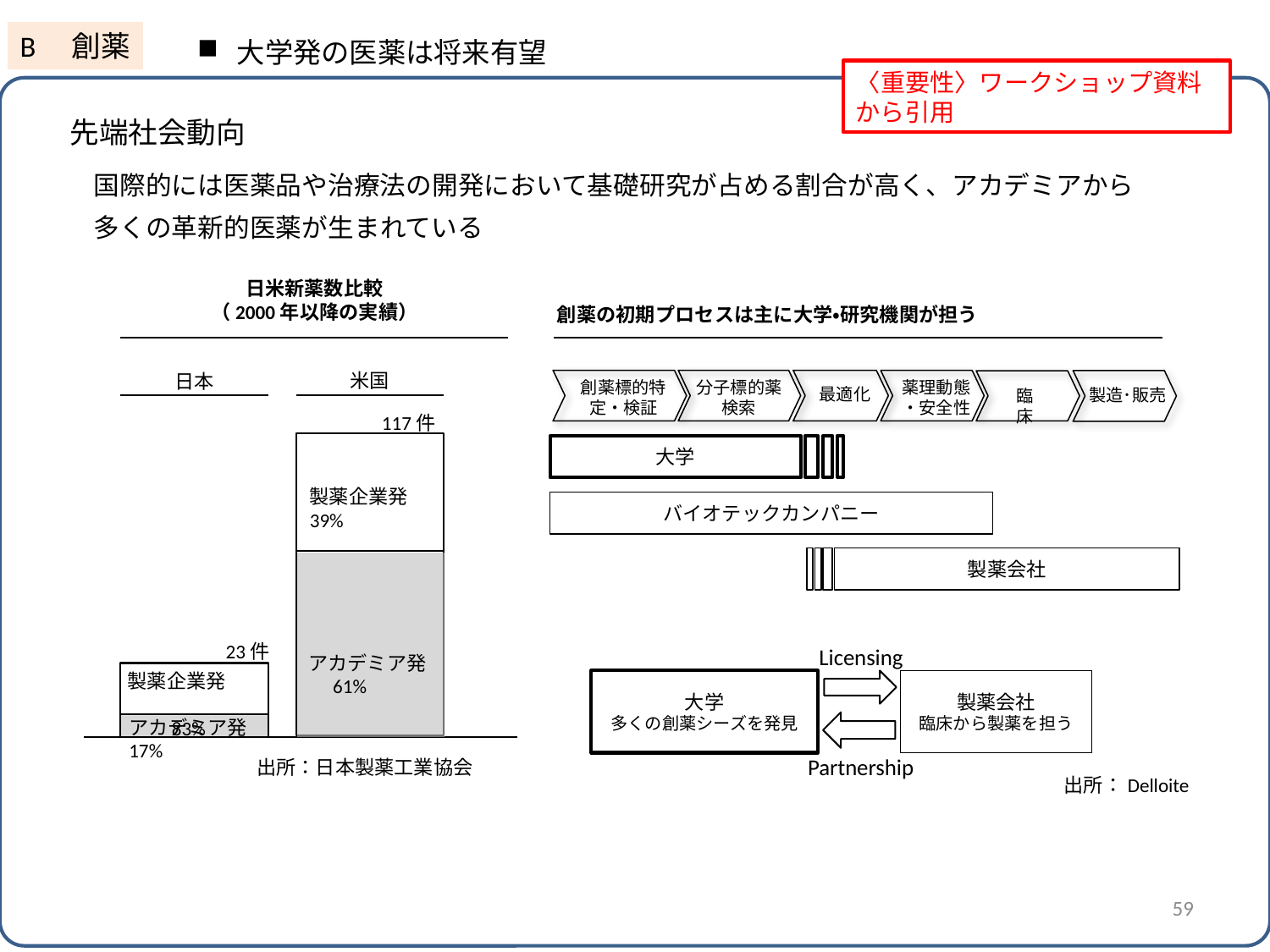

B　創薬
大学発の医薬は将来有望
〈重要性〉ワークショップ資料から引用

先端社会動向
国際的には医薬品や治療法の開発において基礎研究が占める割合が高く、アカデミアから多くの革新的医薬が生まれている
日米新薬数比較
（2000年以降の実績）
米国
日本
117件

製薬企業発　39%

23件
アカデミア発　61%
製薬企業発
　　　　　　　　83%

アカデミア発17%

出所：日本製薬工業協会
創薬の初期プロセスは主に大学・研究機関が担う

薬理動態
・安全性
分子標的薬
検索
創薬標的特定・検証

最適化
製造･販売
臨床

大学
バイオテックカンパニー

製薬会社
Licensing
大学
多くの創薬シーズを発見
製薬会社
臨床から製薬を担う

Partnership
出所：Delloite
59